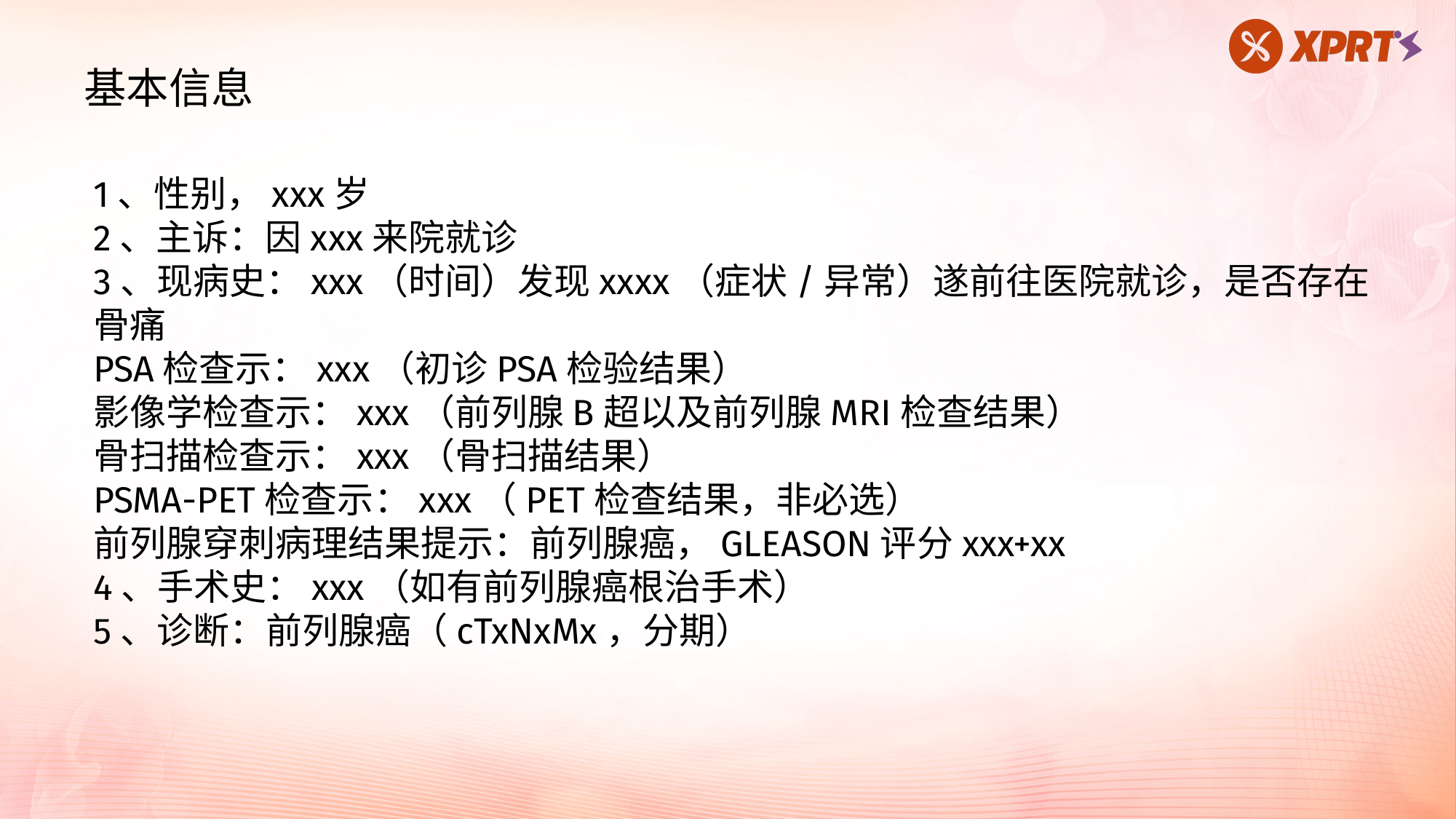

基本信息
1、性别，xxx岁
2、主诉：因xxx来院就诊
3、现病史：xxx（时间）发现xxxx（症状/异常）遂前往医院就诊，是否存在骨痛
PSA检查示：xxx（初诊PSA检验结果）
影像学检查示：xxx（前列腺B超以及前列腺MRI检查结果）
骨扫描检查示：xxx（骨扫描结果）
PSMA-PET检查示：xxx（PET检查结果，非必选）
前列腺穿刺病理结果提示：前列腺癌，GLEASON评分xxx+xx
4、手术史：xxx（如有前列腺癌根治手术）
5、诊断：前列腺癌（cTxNxMx，分期）